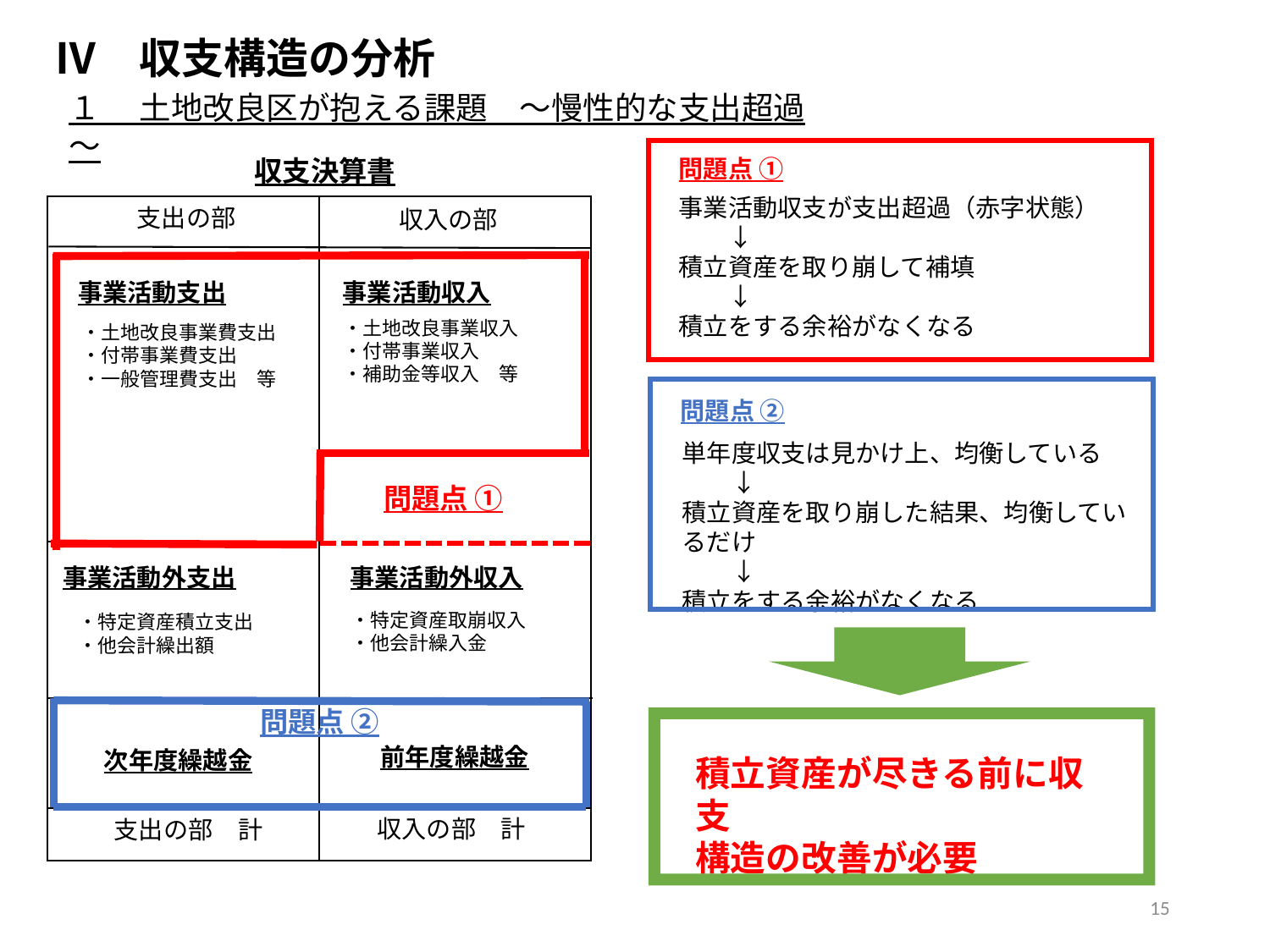

Ⅳ　収支構造の分析
１　 土地改良区が抱える課題　～慢性的な支出超過～

問題点 ①
事業活動収支が支出超過（赤字状態）
　　↓
積立資産を取り崩して補填
　　↓
積立をする余裕がなくなる

問題点 ②
単年度収支は見かけ上、均衡している
　　↓
積立資産を取り崩した結果、均衡しているだけ
　　↓
積立をする余裕がなくなる

積立資産が尽きる前に収支
構造の改善が必要

収支決算書

支出の部
収入の部
事業活動収入
事業活動支出
事業活動外支出
事業活動外収入
前年度繰越金
次年度繰越金
収入の部　計
支出の部　計
問題点 ①
問題点 ②
・土地改良事業収入
・付帯事業収入
・補助金等収入　等
・土地改良事業費支出
・付帯事業費支出
・一般管理費支出　等
・特定資産取崩収入
・他会計繰入金
・特定資産積立支出
・他会計繰出額
15